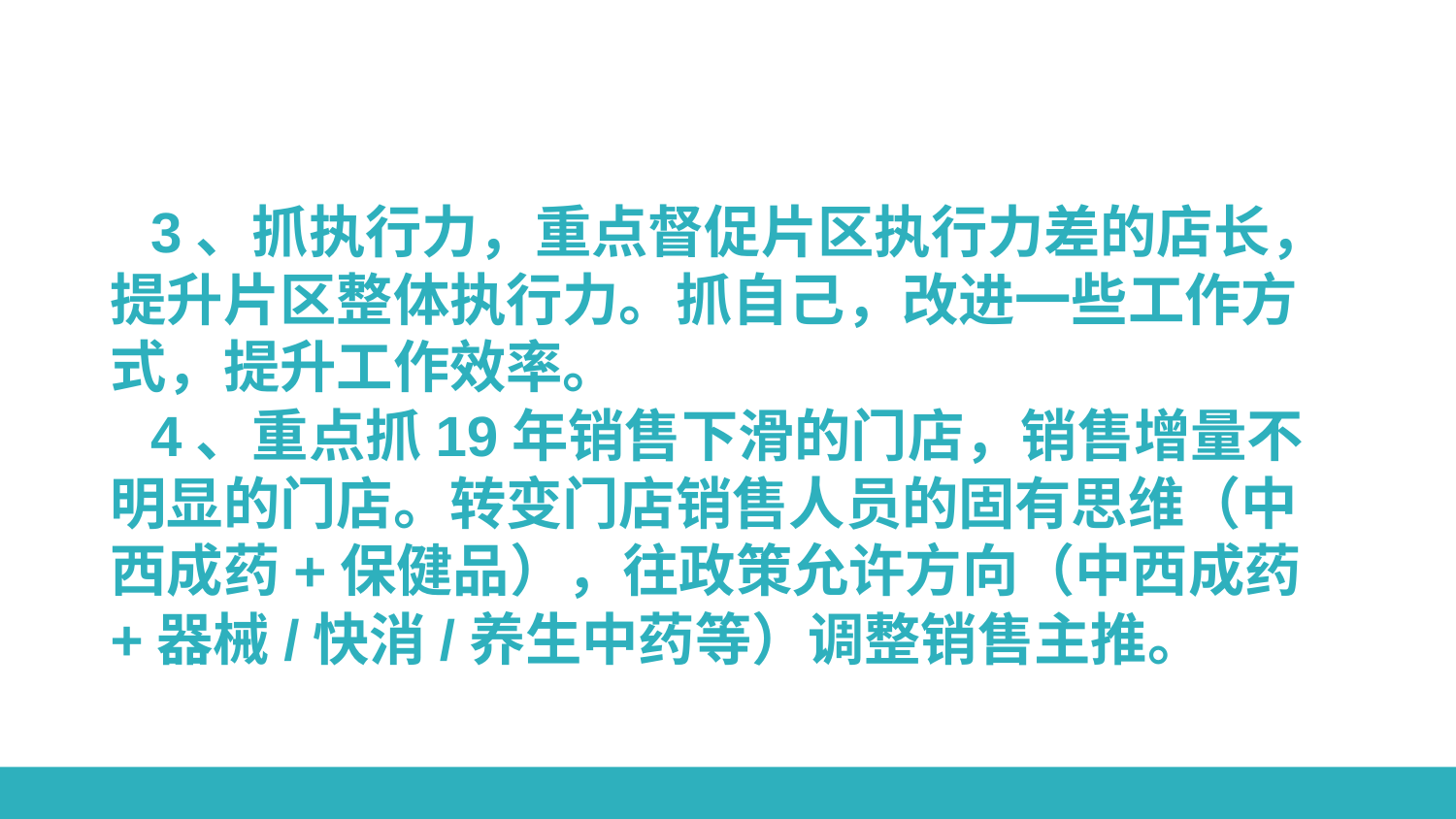

3、抓执行力，重点督促片区执行力差的店长，提升片区整体执行力。抓自己，改进一些工作方式，提升工作效率。
4、重点抓19年销售下滑的门店，销售增量不明显的门店。转变门店销售人员的固有思维（中西成药+保健品），往政策允许方向（中西成药+器械/快消/养生中药等）调整销售主推。